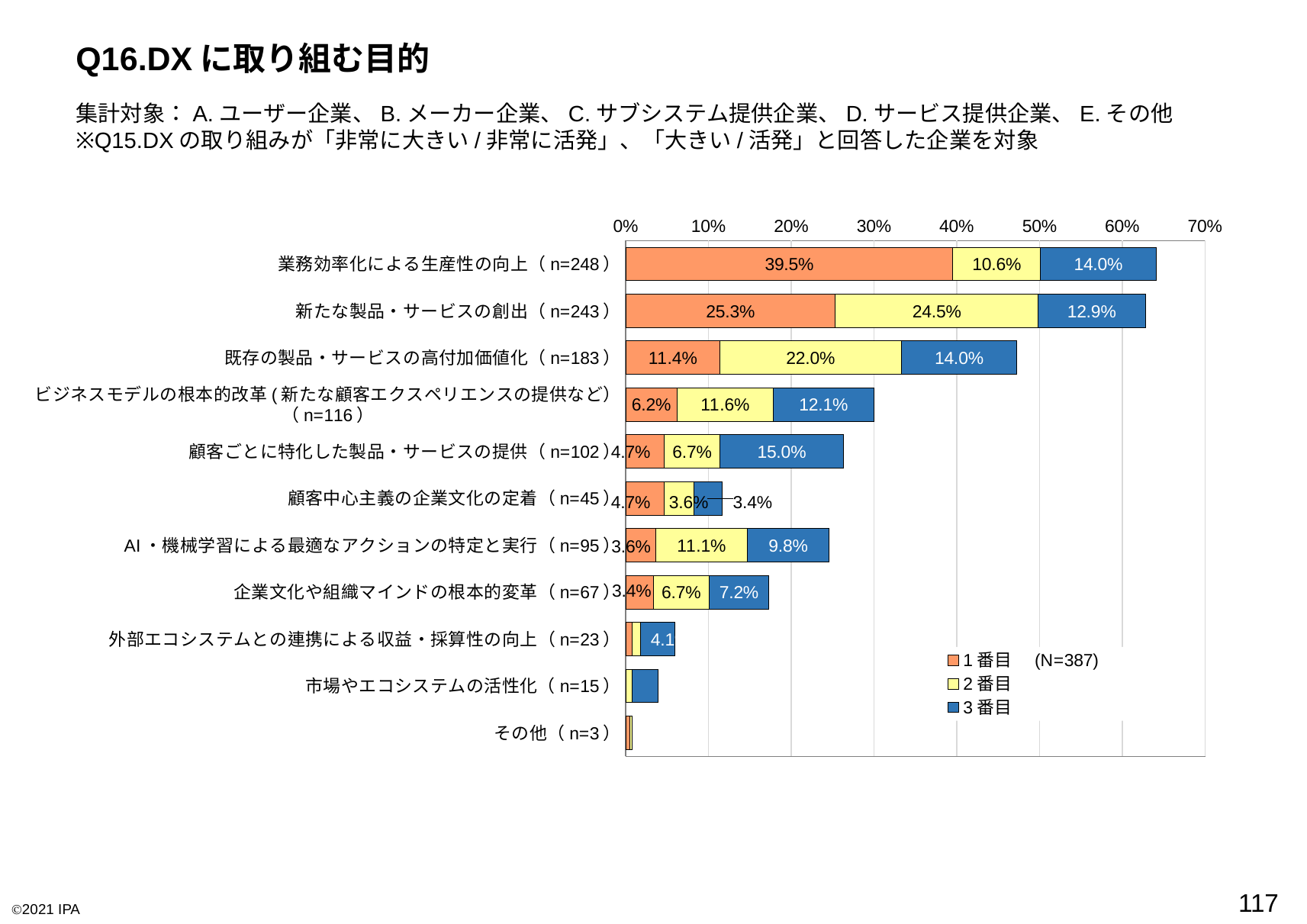

Q16.DXに取り組む目的
集計対象：A.ユーザー企業、B.メーカー企業、C.サブシステム提供企業、D.サービス提供企業、E.その他
※Q15.DXの取り組みが「非常に大きい/非常に活発」、「大きい/活発」と回答した企業を対象

### Chart

| Category | 1番目　(N=387) | 2番目 | 3番目 |
|---|---|---|---|
| 業務効率化による生産性の向上（n=248） | 0.3953488372093023 | 0.10594315245478036 | 0.13953488372093023 |
| 新たな製品・サービスの創出（n=243） | 0.2532299741602067 | 0.2454780361757106 | 0.12919896640826872 |
| 既存の製品・サービスの高付加価値化（n=183） | 0.11369509043927649 | 0.21963824289405684 | 0.13953488372093023 |
| ビジネスモデルの根本的改革(新たな顧客エクスペリエンスの提供など）（n=116） | 0.06201550387596899 | 0.11627906976744186 | 0.12144702842377261 |
| 顧客ごとに特化した製品・サービスの提供（n=102） | 0.046511627906976744 | 0.06718346253229975 | 0.14987080103359174 |
| 顧客中心主義の企業文化の定着（n=45） | 0.046511627906976744 | 0.03617571059431524 | 0.03359173126614987 |
| AI・機械学習による最適なアクションの特定と実行（n=95） | 0.03617571059431524 | 0.1111111111111111 | 0.09819121447028424 |
| 企業文化や組織マインドの根本的変革（n=67） | 0.03359173126614987 | 0.06718346253229975 | 0.07235142118863049 |
| 外部エコシステムとの連携による収益・採算性の向上（n=23） | 0.007751937984496124 | 0.0103359173126615 | 0.041343669250646 |
| 市場やエコシステムの活性化（n=15） | 0.0 | 0.007751937984496124 | 0.031007751937984496 |
| その他（n=3） | 0.00516795865633075 | 0.002583979328165375 | 0.0 |